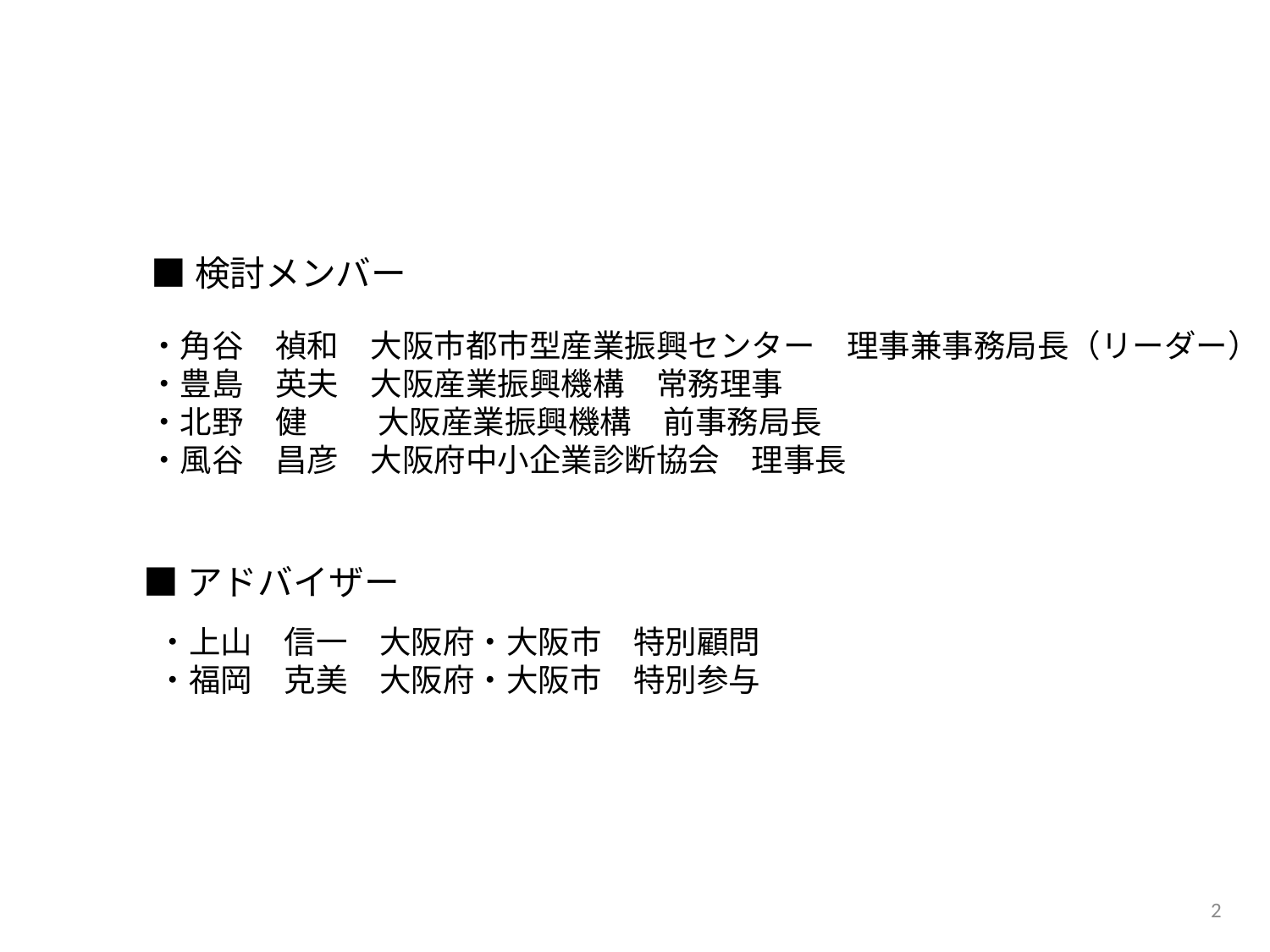

■検討メンバー
・角谷　禎和　大阪市都市型産業振興センター　理事兼事務局長（リーダー）
・豊島　英夫　大阪産業振興機構　常務理事
・北野　健　　 大阪産業振興機構　前事務局長
・風谷　昌彦　大阪府中小企業診断協会　理事長
■アドバイザー
・上山　信一　大阪府・大阪市　特別顧問
・福岡　克美　大阪府・大阪市　特別参与
2